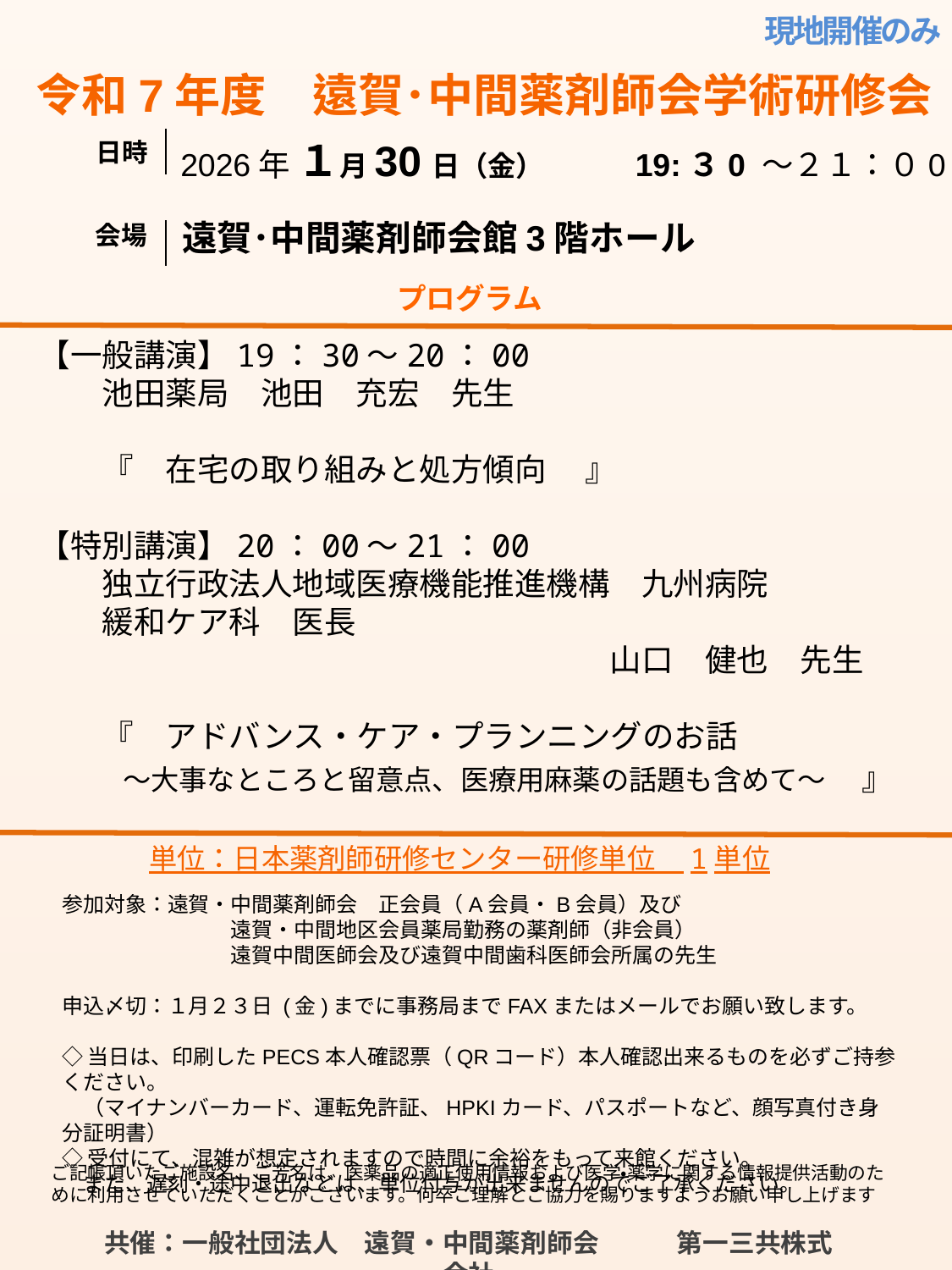

令和7年度　遠賀･中間薬剤師会学術研修会
現地開催のみ
2026年 １月30日（金）　　　19:３0 ～２１：０0
日時
遠賀･中間薬剤師会館3階ホール
会場
プログラム
【一般講演】19：30～20：00
　　池田薬局　池田　充宏　先生

　　『　在宅の取り組みと処方傾向　 』

【特別講演】20：00～21：00
　　独立行政法人地域医療機能推進機構　九州病院
　　緩和ケア科　医長
　　　　　　　　　　　　　　　　　　山口　健也　先生

　　『　アドバンス・ケア・プランニングのお話
　　　～大事なところと留意点、医療用麻薬の話題も含めて～　』

単位：日本薬剤師研修センター研修単位　1単位

参加対象：遠賀・中間薬剤師会　正会員（A会員・B会員）及び
　　　　　　　　遠賀・中間地区会員薬局勤務の薬剤師（非会員）
　　　　　　　　遠賀中間医師会及び遠賀中間歯科医師会所属の先生

申込〆切：１月２３日 (金)までに事務局までFAXまたはメールでお願い致します。

◇当日は、印刷したPECS本人確認票（QRコード）本人確認出来るものを必ずご持参ください。
　（マイナンバーカード、運転免許証、HPKIカード、パスポートなど、顔写真付き身分証明書）
◇受付にて、混雑が想定されますので時間に余裕をもって来館ください。
　また、遅刻・途中退出などは、単位付与が出来ませんのでご了承ください。
ご記帳頂いたご施設名、ご芳名は、医薬品の適正使用情報および医学・薬学に関する情報提供活動のために利用させていただくことがございます。何卒ご理解とご協力を賜りますようお願い申し上げます
共催：一般社団法人　遠賀・中間薬剤師会　　　第一三共株式会社